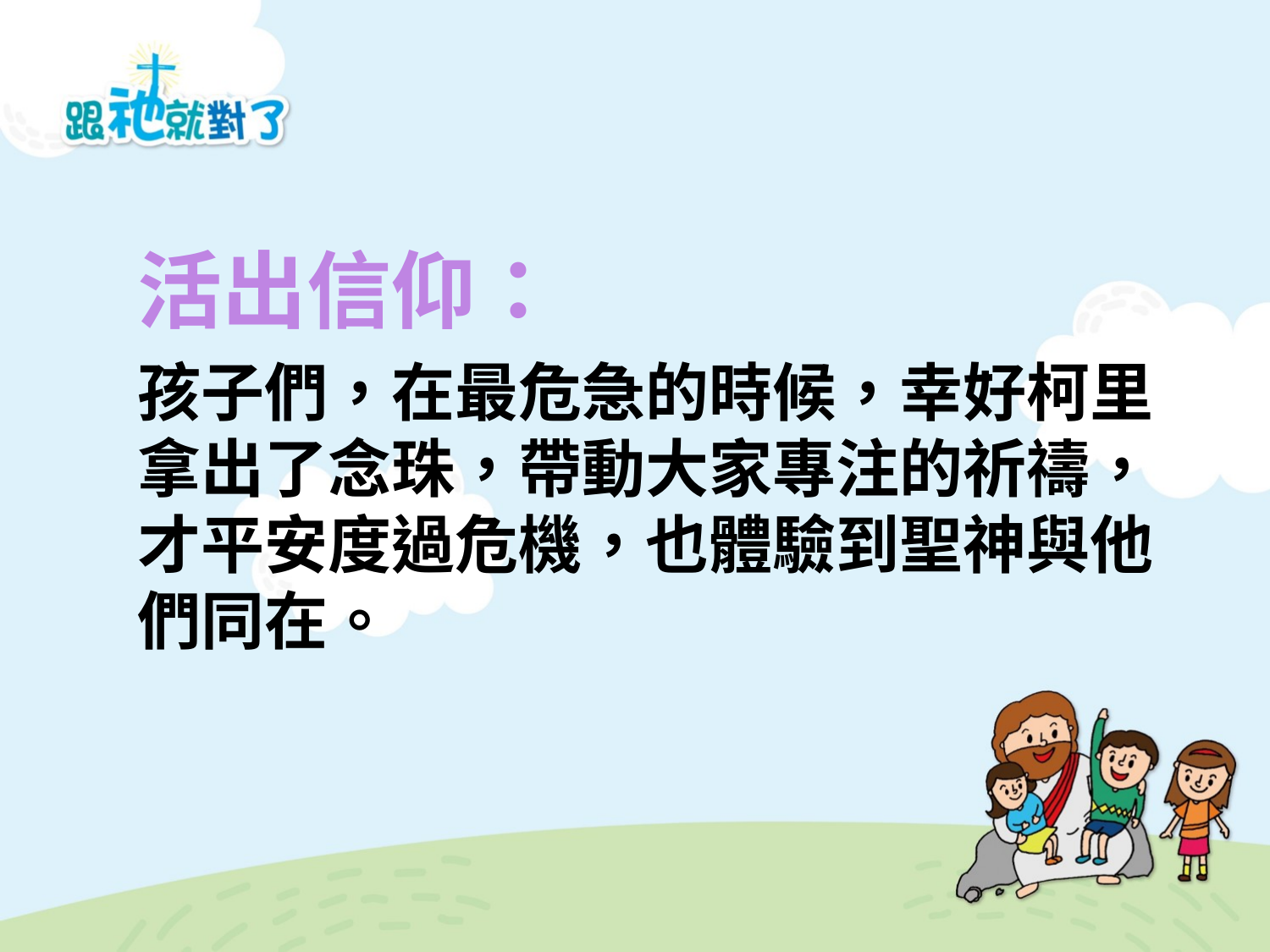

活出信仰：
孩子們，在最危急的時候，幸好柯里拿出了念珠，帶動大家專注的祈禱，才平安度過危機，也體驗到聖神與他們同在。